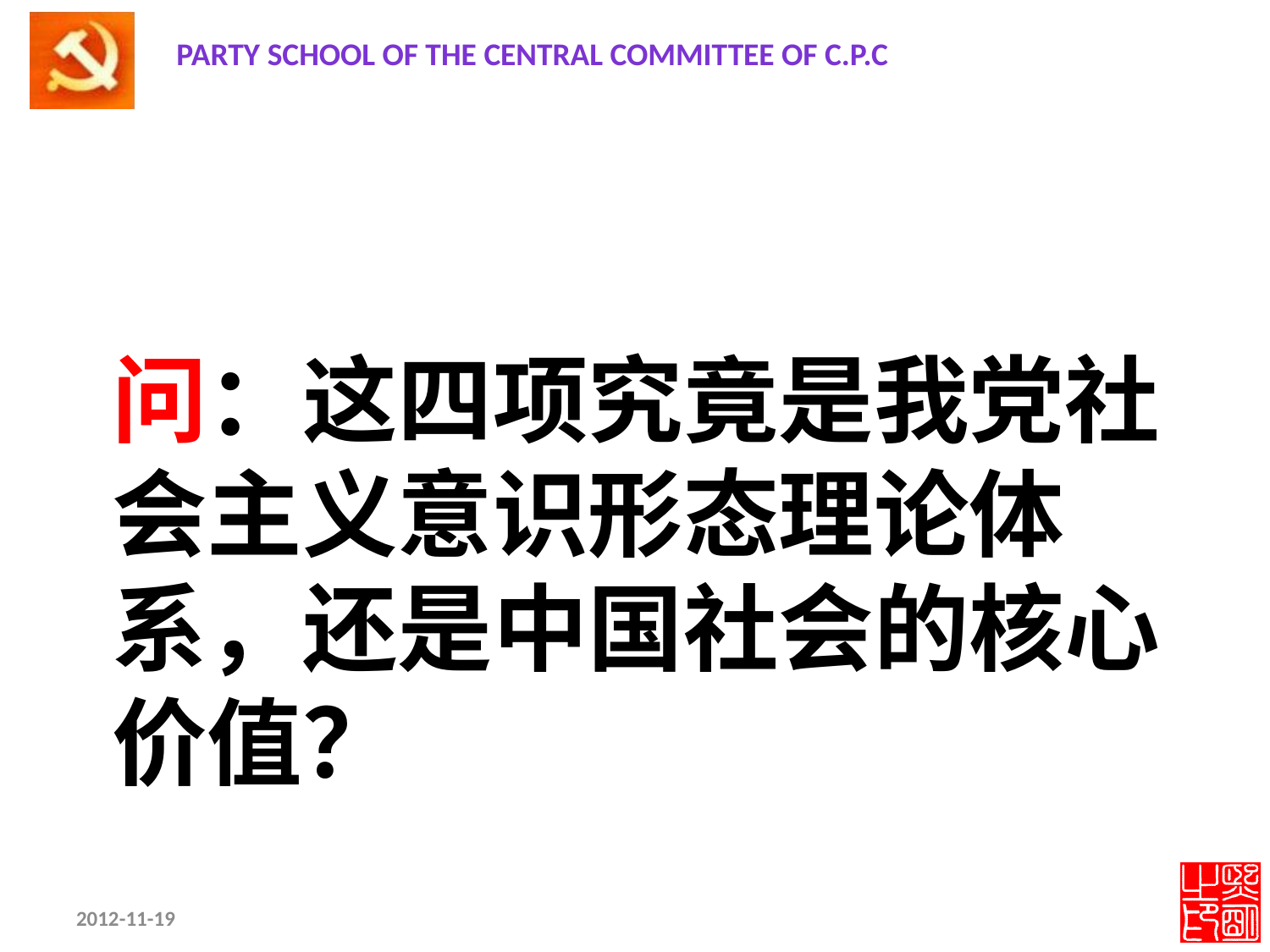

问：这四项究竟是我党社会主义意识形态理论体系，还是中国社会的核心价值？
#
2012-11-19